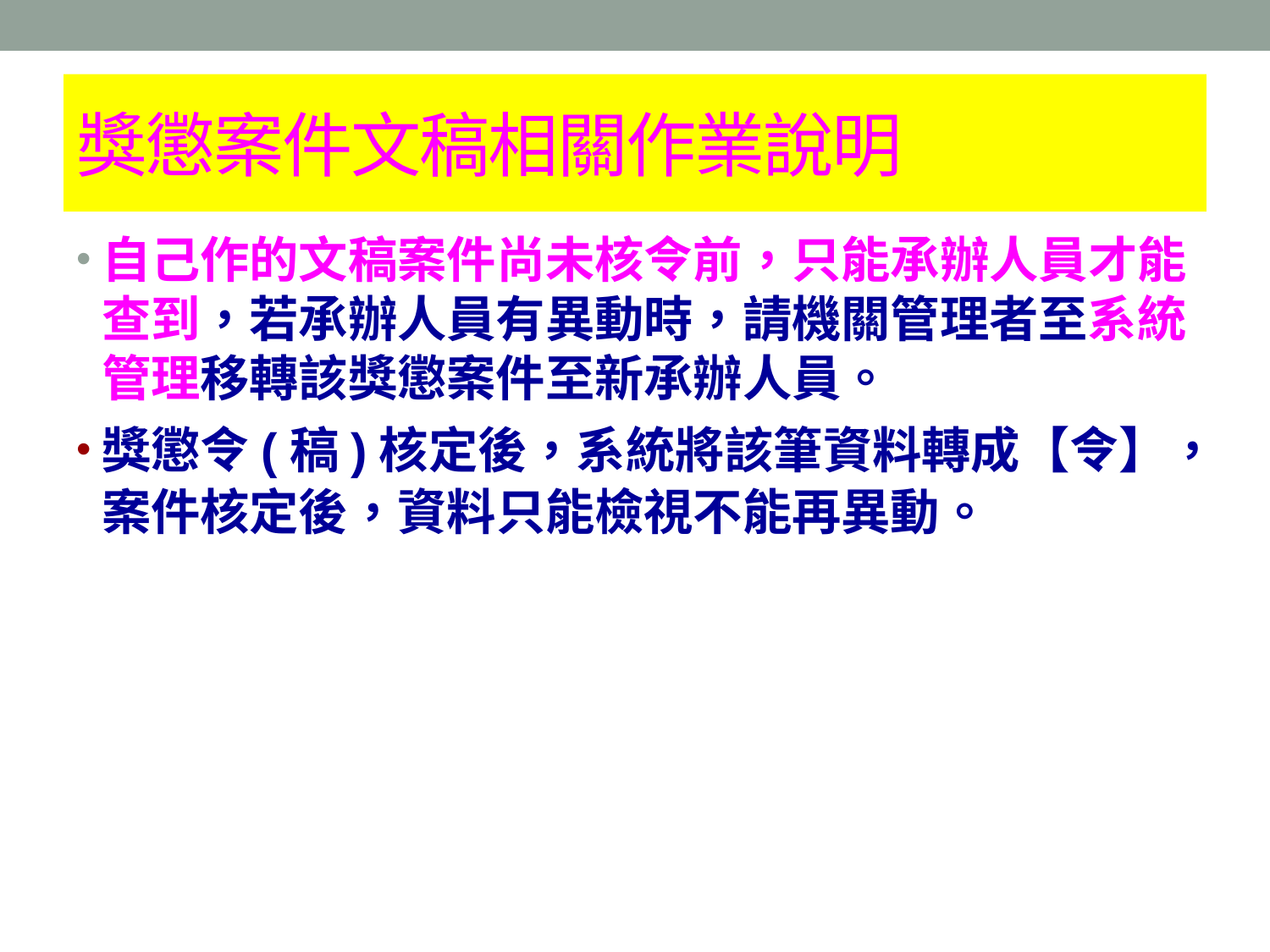

# 獎懲案件文稿相關作業說明
自己作的文稿案件尚未核令前，只能承辦人員才能查到，若承辦人員有異動時，請機關管理者至系統管理移轉該獎懲案件至新承辦人員。
獎懲令(稿)核定後，系統將該筆資料轉成【令】，案件核定後，資料只能檢視不能再異動。